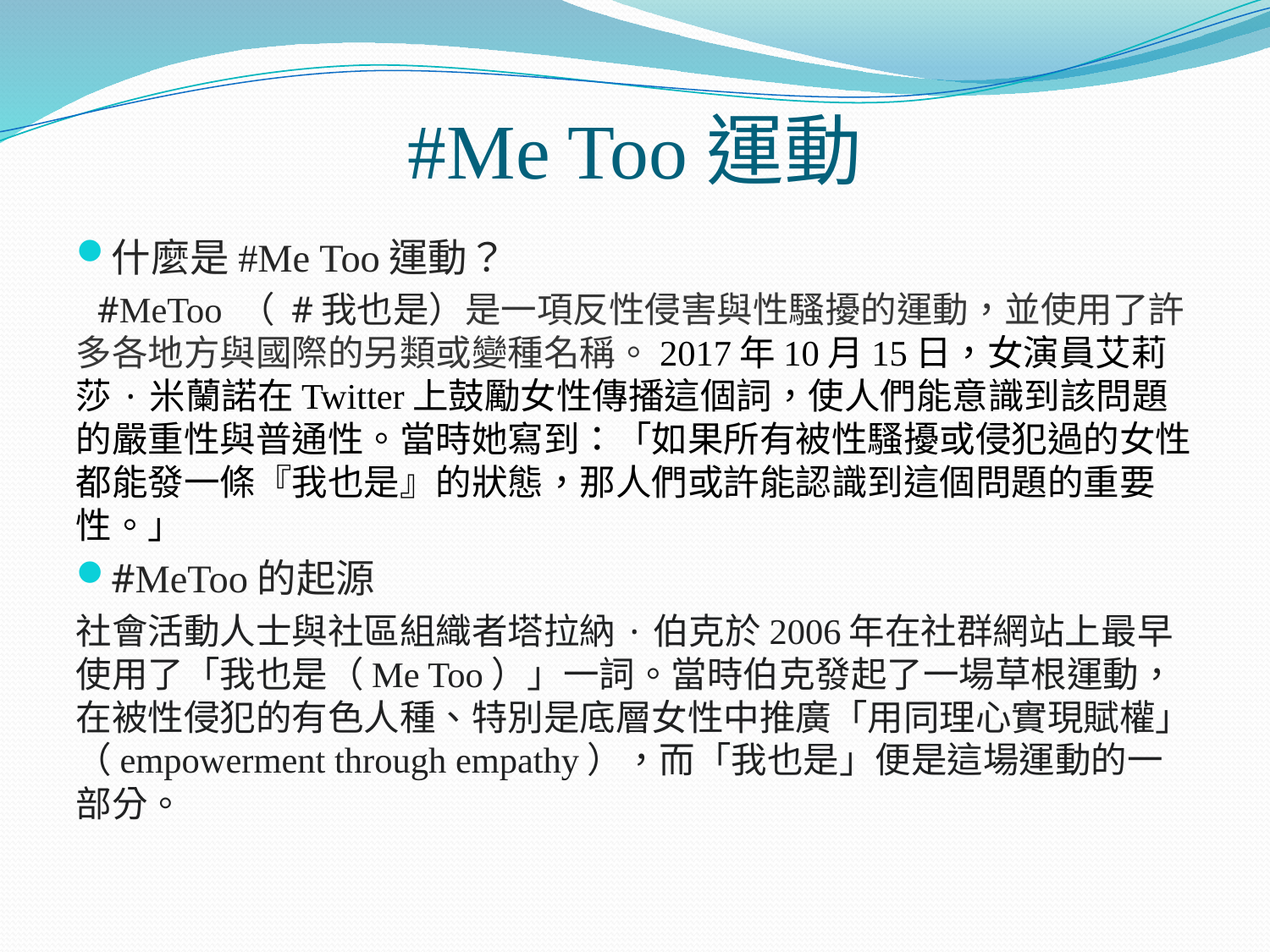

# #Me Too運動
什麼是#Me Too運動？
 #MeToo （ #我也是）是一項反性侵害與性騷擾的運動，並使用了許多各地方與國際的另類或變種名稱。2017年10月15日，女演員艾莉莎·米蘭諾在Twitter上鼓勵女性傳播這個詞，使人們能意識到該問題的嚴重性與普通性。當時她寫到：「如果所有被性騷擾或侵犯過的女性都能發一條『我也是』的狀態，那人們或許能認識到這個問題的重要性。」
#MeToo的起源
社會活動人士與社區組織者塔拉納·伯克於2006年在社群網站上最早使用了「我也是（Me Too）」一詞。當時伯克發起了一場草根運動，在被性侵犯的有色人種、特別是底層女性中推廣「用同理心實現賦權」（empowerment through empathy），而「我也是」便是這場運動的一部分。